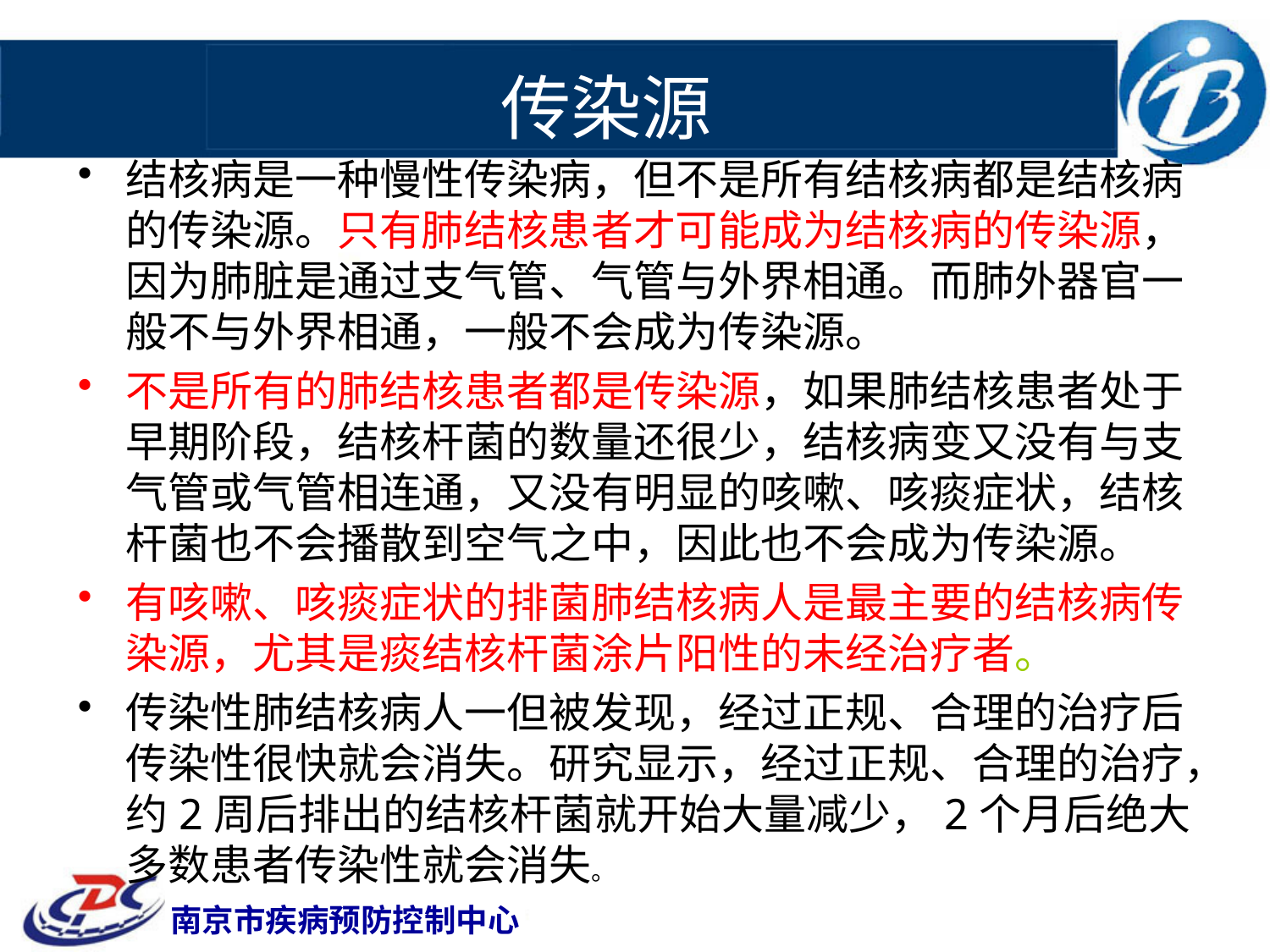

# 传染源
结核病是一种慢性传染病，但不是所有结核病都是结核病的传染源。只有肺结核患者才可能成为结核病的传染源，因为肺脏是通过支气管、气管与外界相通。而肺外器官一般不与外界相通，一般不会成为传染源。
不是所有的肺结核患者都是传染源，如果肺结核患者处于早期阶段，结核杆菌的数量还很少，结核病变又没有与支气管或气管相连通，又没有明显的咳嗽、咳痰症状，结核杆菌也不会播散到空气之中，因此也不会成为传染源。
有咳嗽、咳痰症状的排菌肺结核病人是最主要的结核病传染源，尤其是痰结核杆菌涂片阳性的未经治疗者。
传染性肺结核病人一但被发现，经过正规、合理的治疗后传染性很快就会消失。研究显示，经过正规、合理的治疗，约2周后排出的结核杆菌就开始大量减少，2个月后绝大多数患者传染性就会消失。